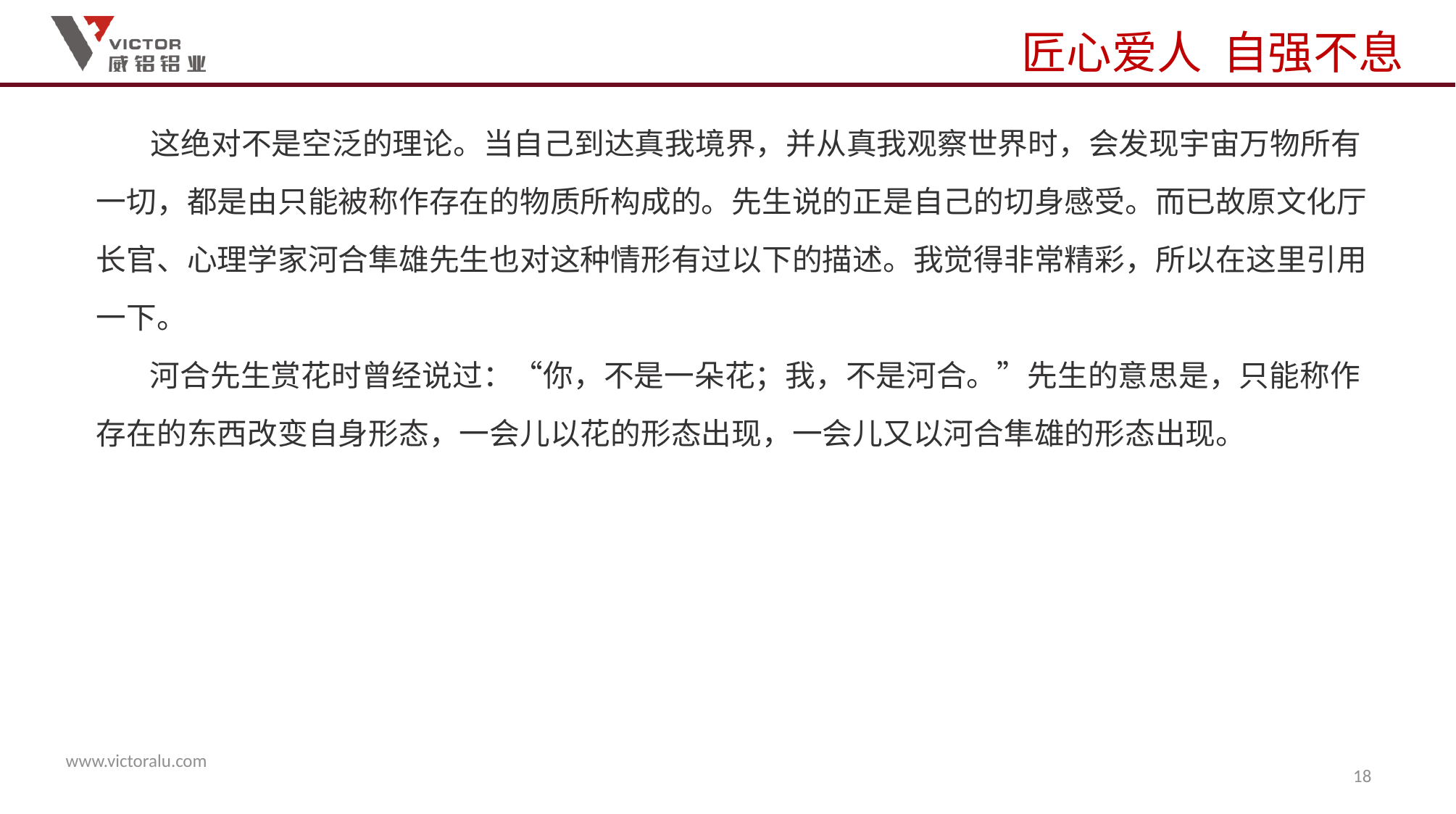

这绝对不是空泛的理论。当自己到达真我境界，并从真我观察世界时，会发现宇宙万物所有一切，都是由只能被称作存在的物质所构成的。先生说的正是自己的切身感受。而已故原文化厅长官、心理学家河合隼雄先生也对这种情形有过以下的描述。我觉得非常精彩，所以在这里引用一下。
        河合先生赏花时曾经说过：“你，不是一朵花；我，不是河合。”先生的意思是，只能称作存在的东西改变自身形态，一会儿以花的形态出现，一会儿又以河合隼雄的形态出现。
18